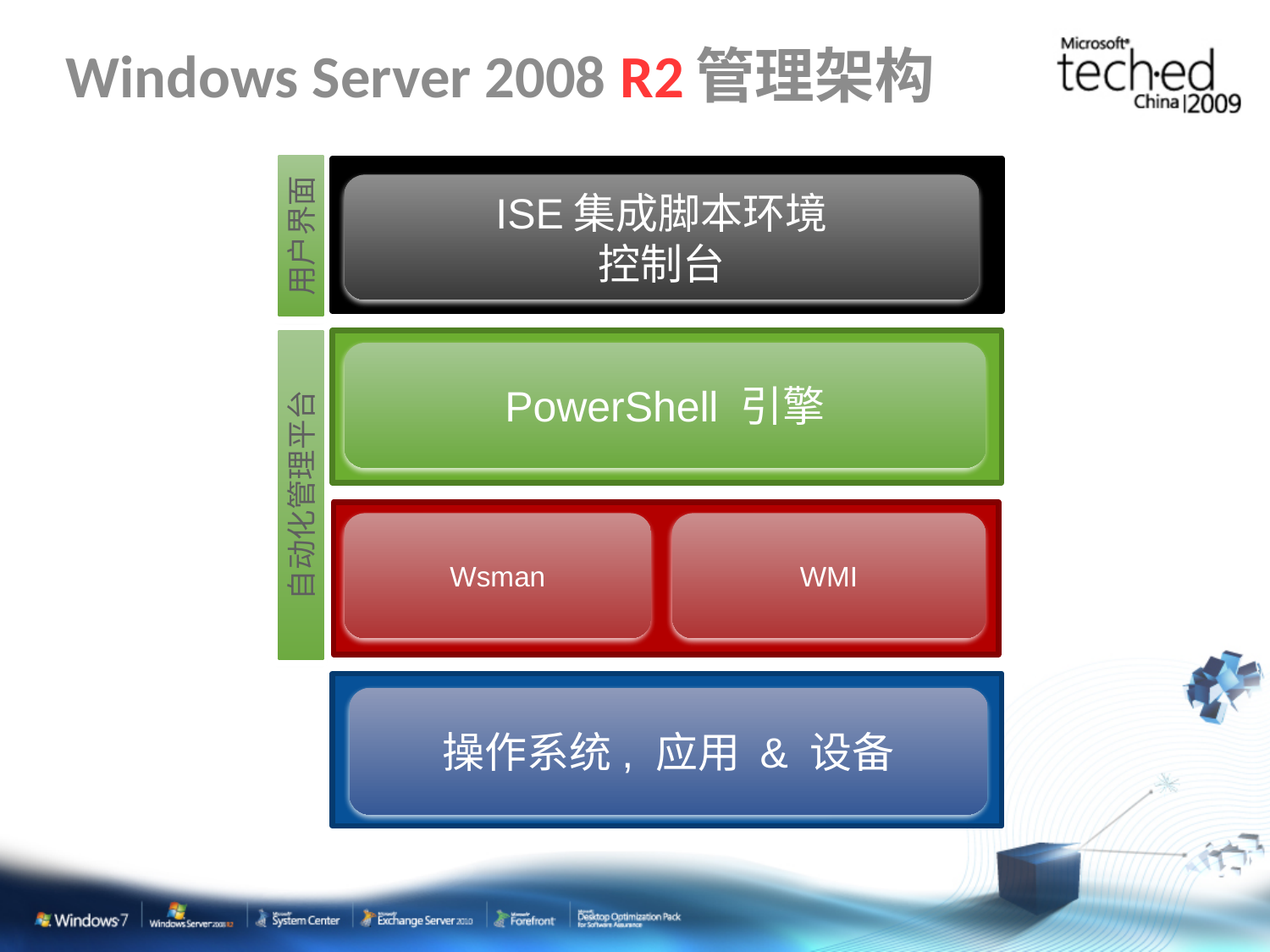

# Windows Server 2008 R2管理架构
用户界面

ISE集成脚本环境
控制台
自动化管理平台
Automation Environment
PowerShell 引擎

Wsman
WMI
Managed Components
操作系统, 应用 & 设备